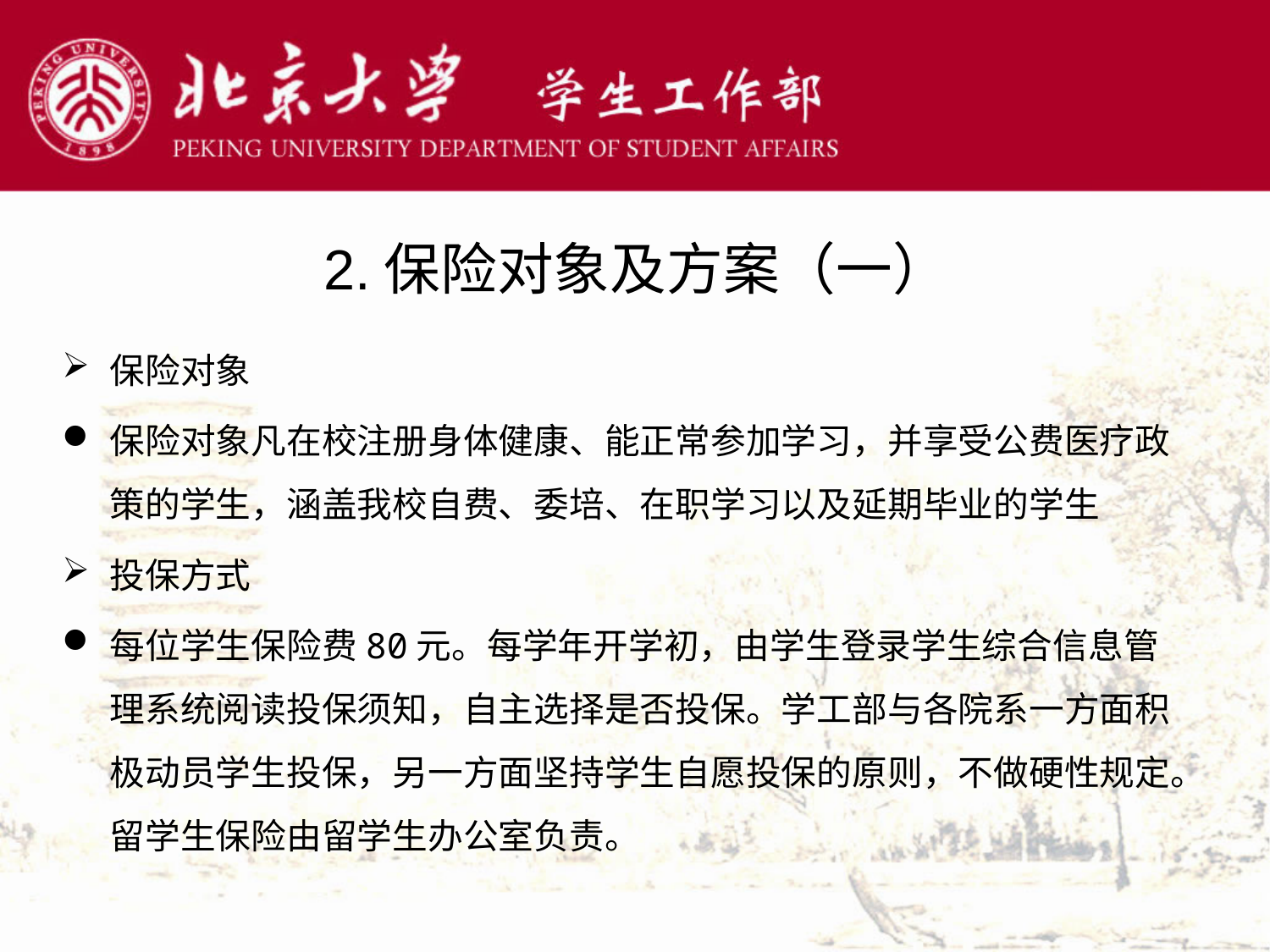

# 2.保险对象及方案（一）
保险对象
保险对象凡在校注册身体健康、能正常参加学习，并享受公费医疗政策的学生，涵盖我校自费、委培、在职学习以及延期毕业的学生
投保方式
每位学生保险费80元。每学年开学初，由学生登录学生综合信息管理系统阅读投保须知，自主选择是否投保。学工部与各院系一方面积极动员学生投保，另一方面坚持学生自愿投保的原则，不做硬性规定。留学生保险由留学生办公室负责。